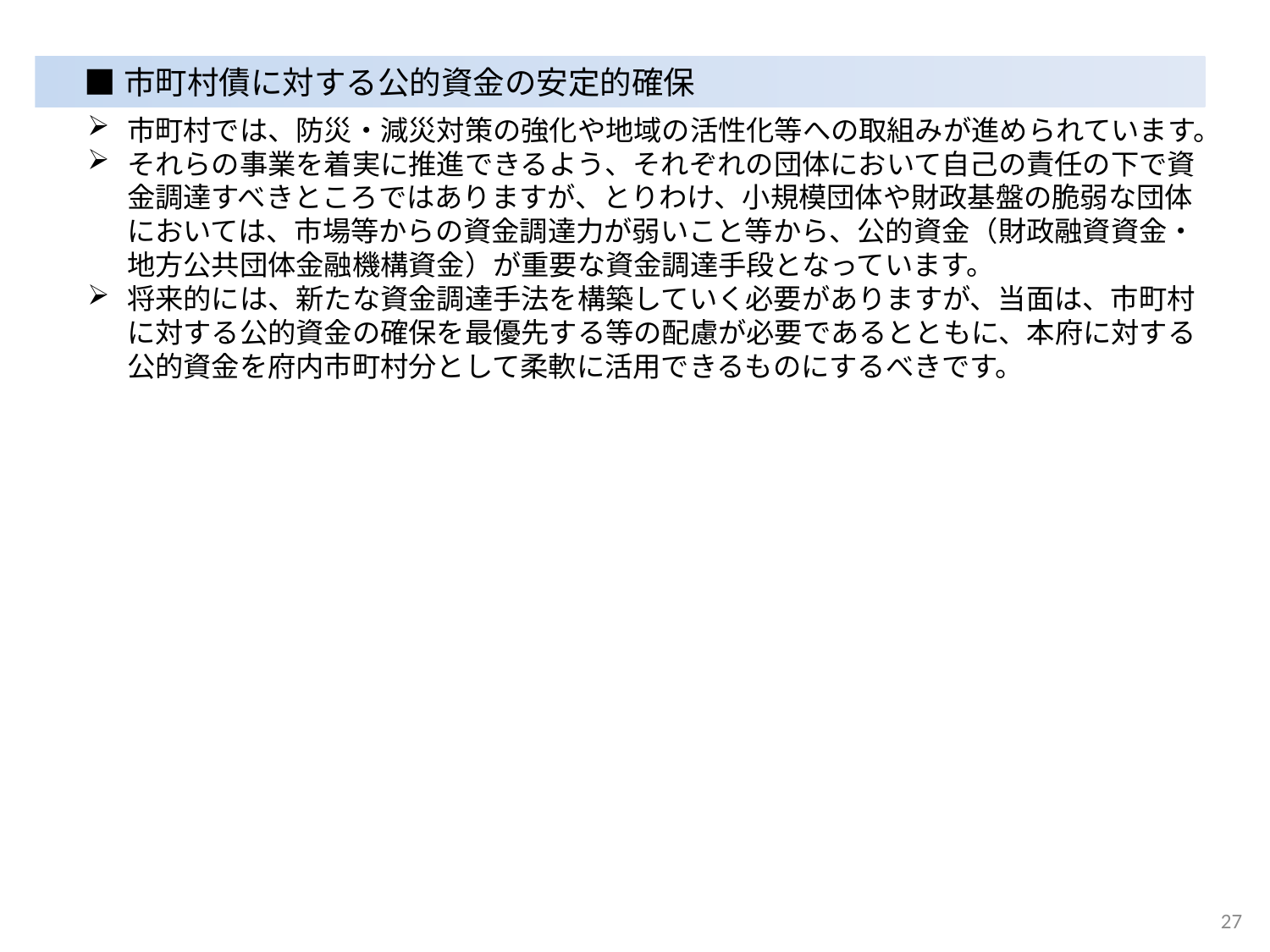

■市町村債に対する公的資金の安定的確保
市町村では、防災・減災対策の強化や地域の活性化等への取組みが進められています。
それらの事業を着実に推進できるよう、それぞれの団体において自己の責任の下で資金調達すべきところではありますが、とりわけ、小規模団体や財政基盤の脆弱な団体においては、市場等からの資金調達力が弱いこと等から、公的資金（財政融資資金・地方公共団体金融機構資金）が重要な資金調達手段となっています。
将来的には、新たな資金調達手法を構築していく必要がありますが、当面は、市町村に対する公的資金の確保を最優先する等の配慮が必要であるとともに、本府に対する公的資金を府内市町村分として柔軟に活用できるものにするべきです。
27